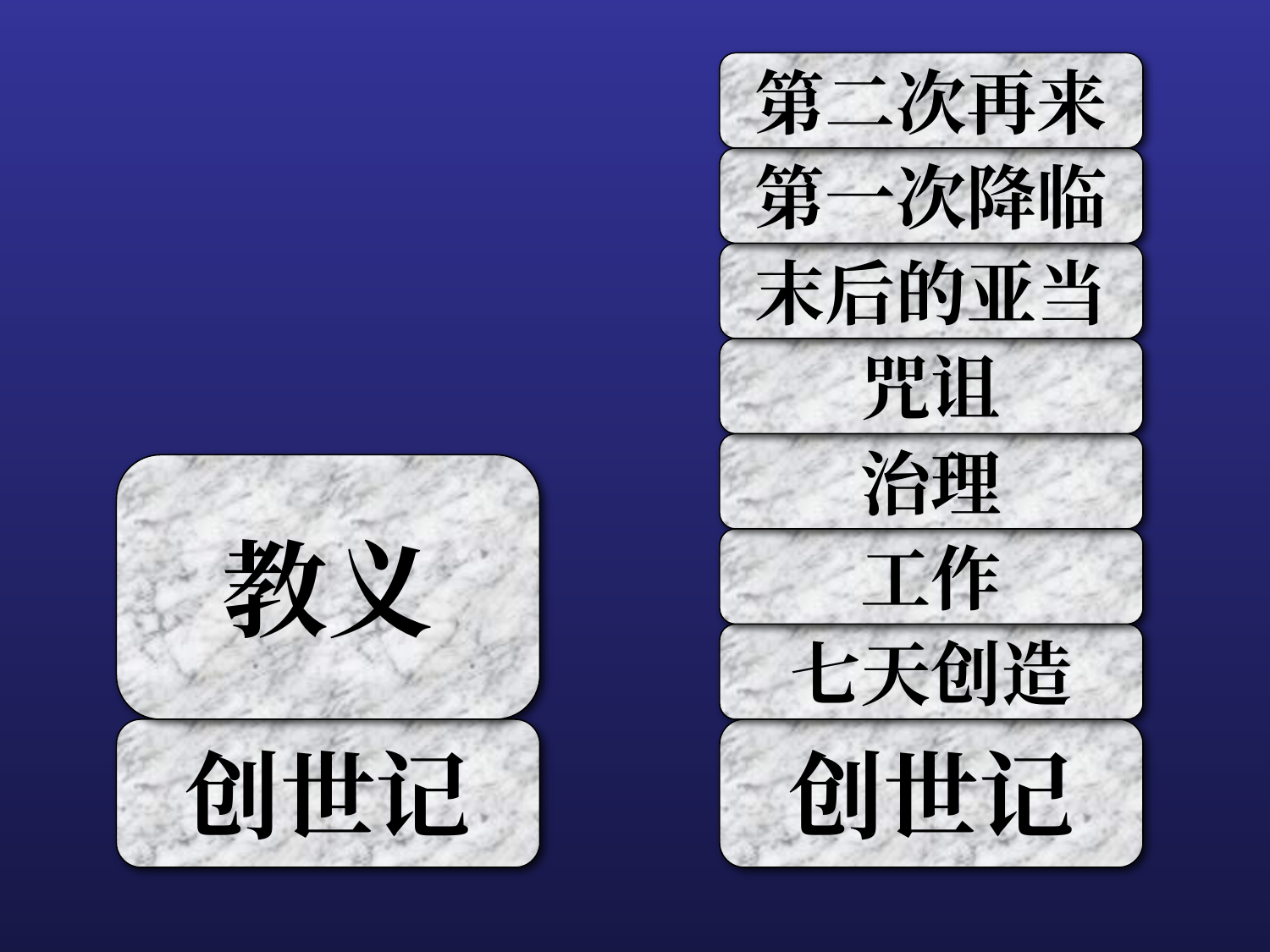

# Blocks-Genesis Doctrine & Doctrines 00405
第二次再来
第一次降临
末后的亚当
咒诅
治理
教义
工作
七天创造
创世记
创世记